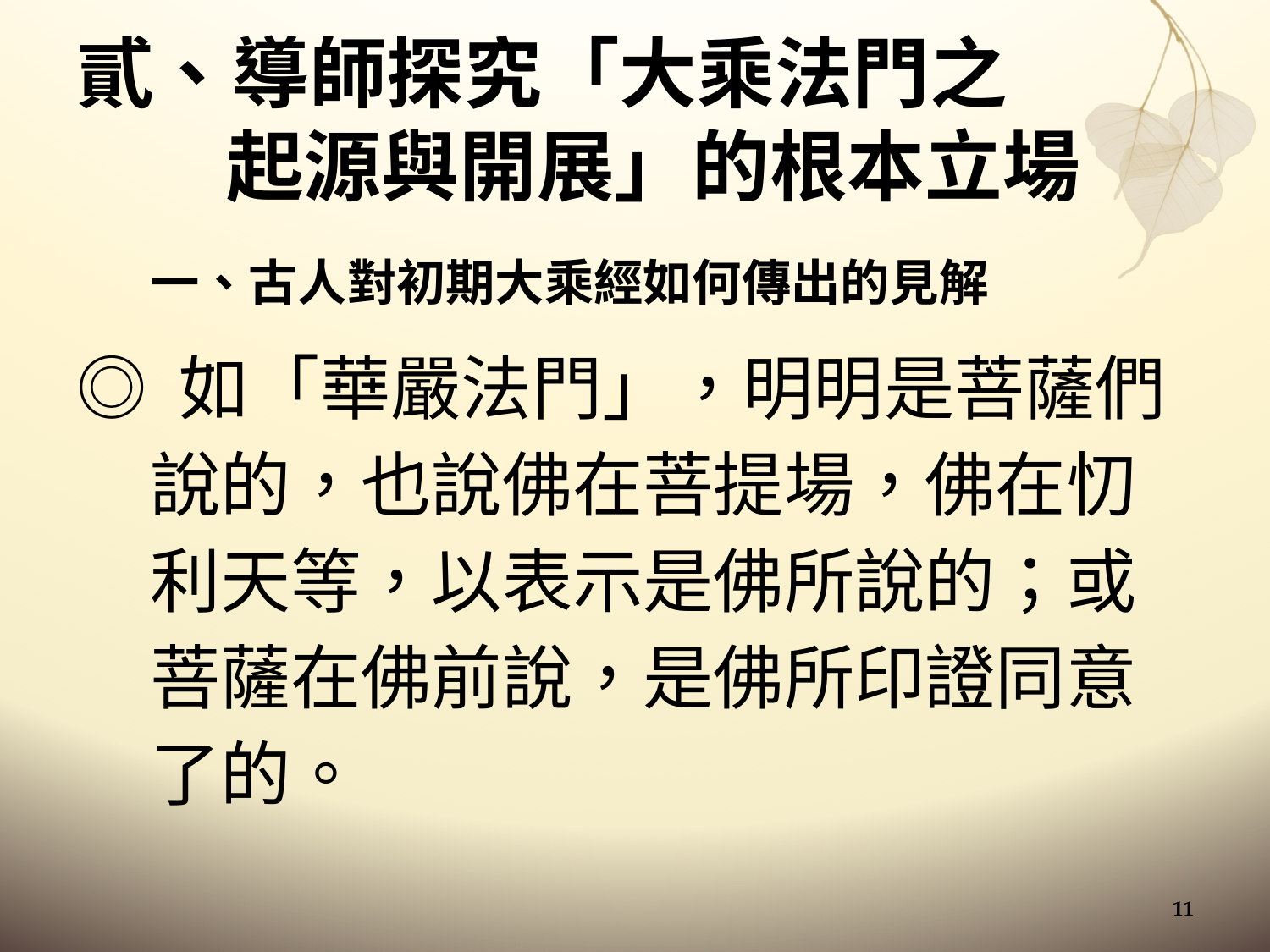

# 貳、導師探究「大乘法門之起源與開展」的根本立場
一、古人對初期大乘經如何傳出的見解
◎ 如「華嚴法門」，明明是菩薩們說的，也說佛在菩提場，佛在忉利天等，以表示是佛所說的；或菩薩在佛前說，是佛所印證同意了的。
11